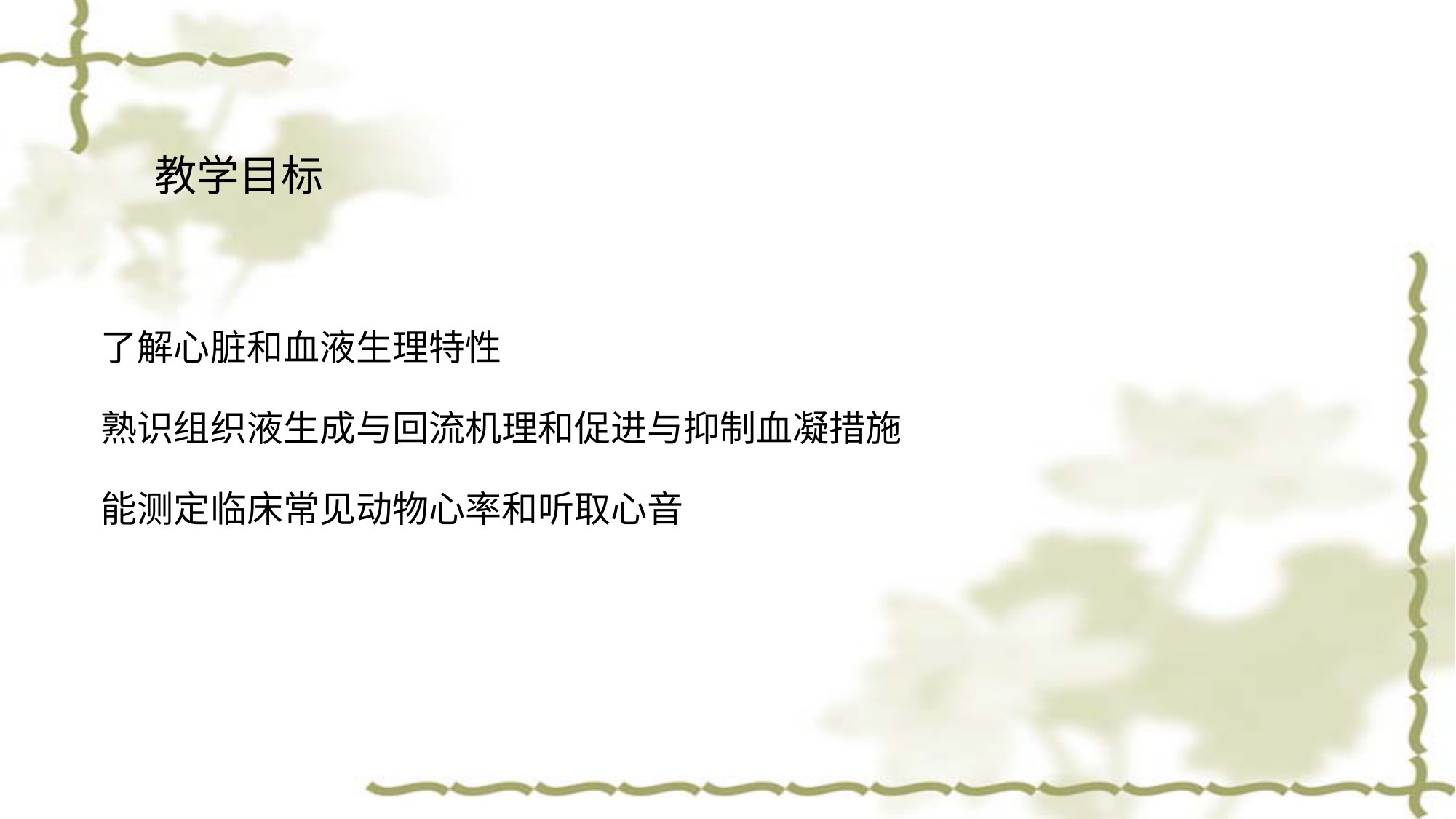

教学目标
了解心脏和血液生理特性
熟识组织液生成与回流机理和促进与抑制血凝措施
能测定临床常见动物心率和听取心音